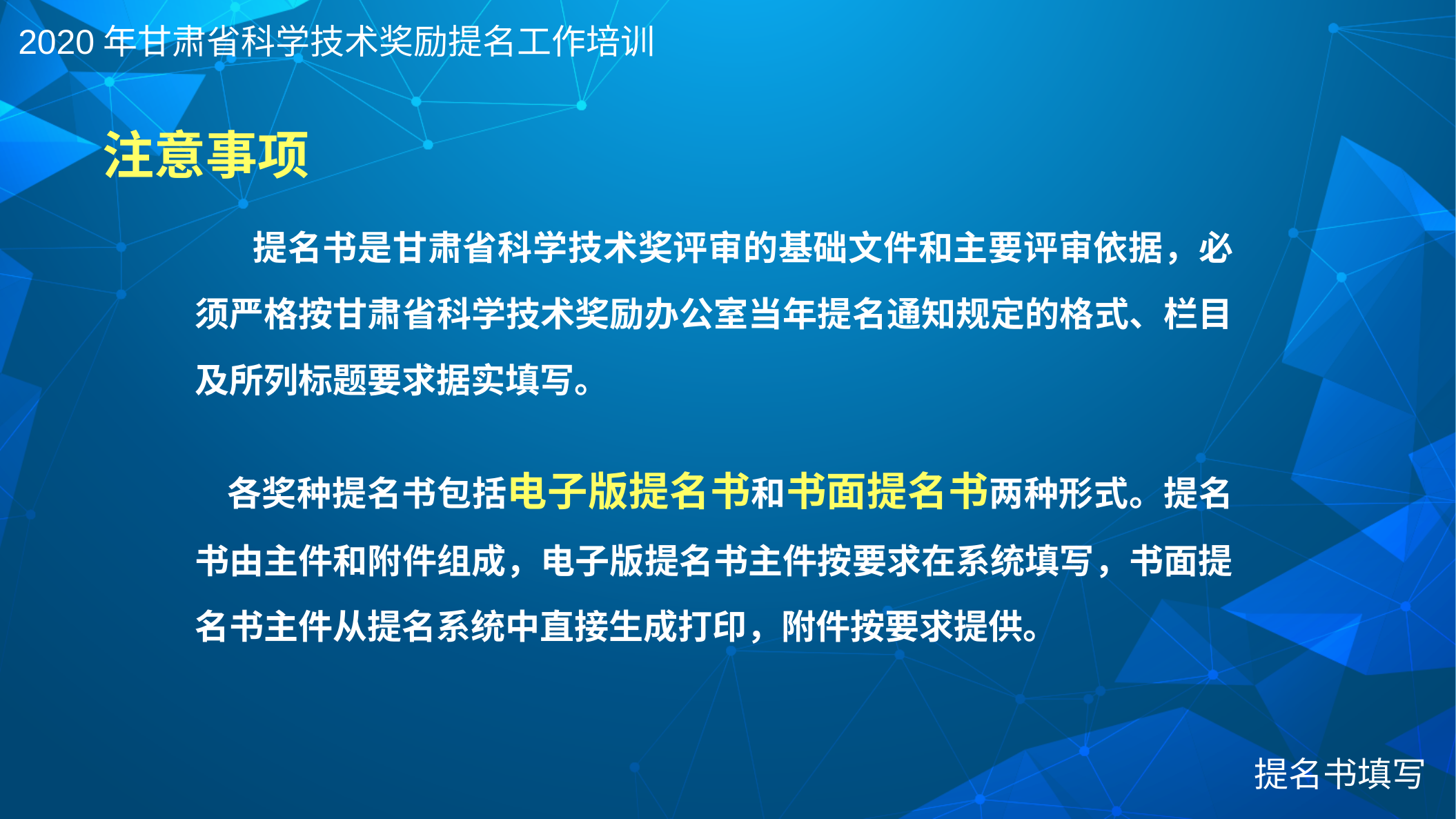

2020年甘肃省科学技术奖励提名工作培训
# 注意事项
         提名书是甘肃省科学技术奖评审的基础文件和主要评审依据，必须严格按甘肃省科学技术奖励办公室当年提名通知规定的格式、栏目及所列标题要求据实填写。

      各奖种提名书包括电子版提名书和书面提名书两种形式。提名书由主件和附件组成，电子版提名书主件按要求在系统填写，书面提名书主件从提名系统中直接生成打印，附件按要求提供。

提名书填写